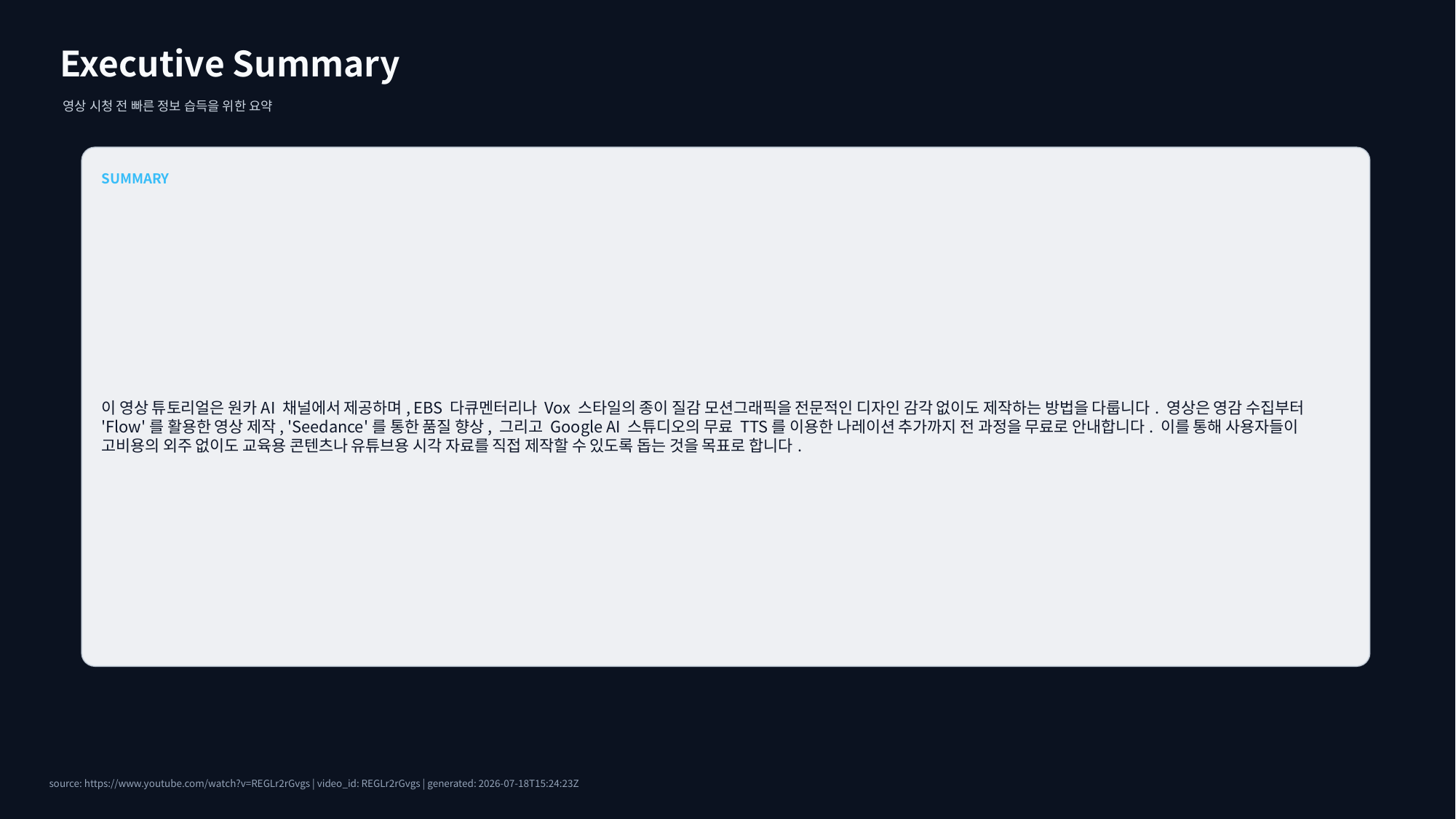

Executive Summary
영상 시청 전 빠른 정보 습득을 위한 요약

SUMMARY
이 영상 튜토리얼은 원카AI 채널에서 제공하며, EBS 다큐멘터리나 Vox 스타일의 종이 질감 모션그래픽을 전문적인 디자인 감각 없이도 제작하는 방법을 다룹니다. 영상은 영감 수집부터 'Flow'를 활용한 영상 제작, 'Seedance'를 통한 품질 향상, 그리고 Google AI 스튜디오의 무료 TTS를 이용한 나레이션 추가까지 전 과정을 무료로 안내합니다. 이를 통해 사용자들이 고비용의 외주 없이도 교육용 콘텐츠나 유튜브용 시각 자료를 직접 제작할 수 있도록 돕는 것을 목표로 합니다.
source: https://www.youtube.com/watch?v=REGLr2rGvgs | video_id: REGLr2rGvgs | generated: 2026-07-18T15:24:23Z